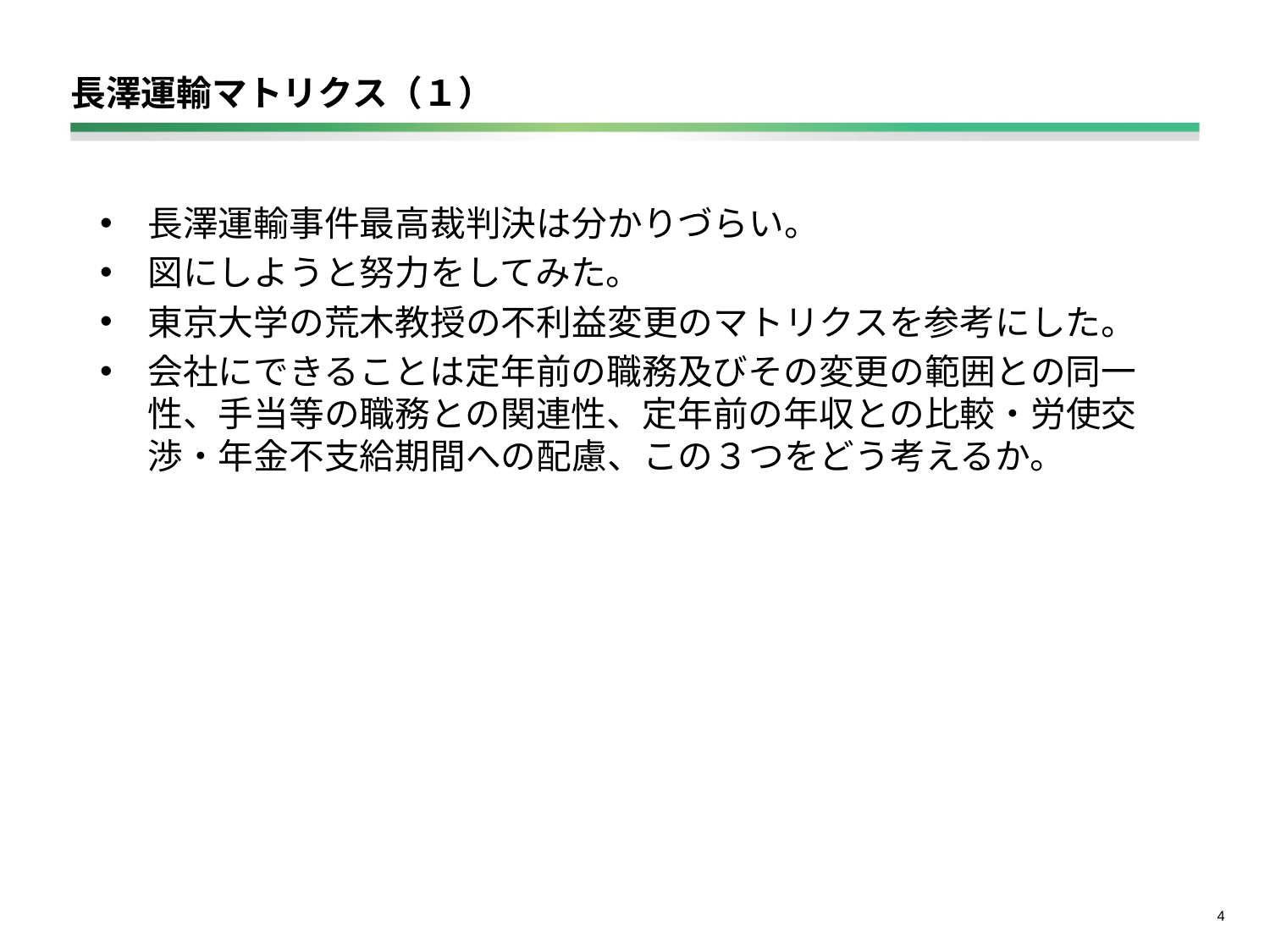

# 長澤運輸マトリクス（１）
長澤運輸事件最高裁判決は分かりづらい。
図にしようと努力をしてみた。
東京大学の荒木教授の不利益変更のマトリクスを参考にした。
会社にできることは定年前の職務及びその変更の範囲との同一性、手当等の職務との関連性、定年前の年収との比較・労使交渉・年金不支給期間への配慮、この３つをどう考えるか。

4